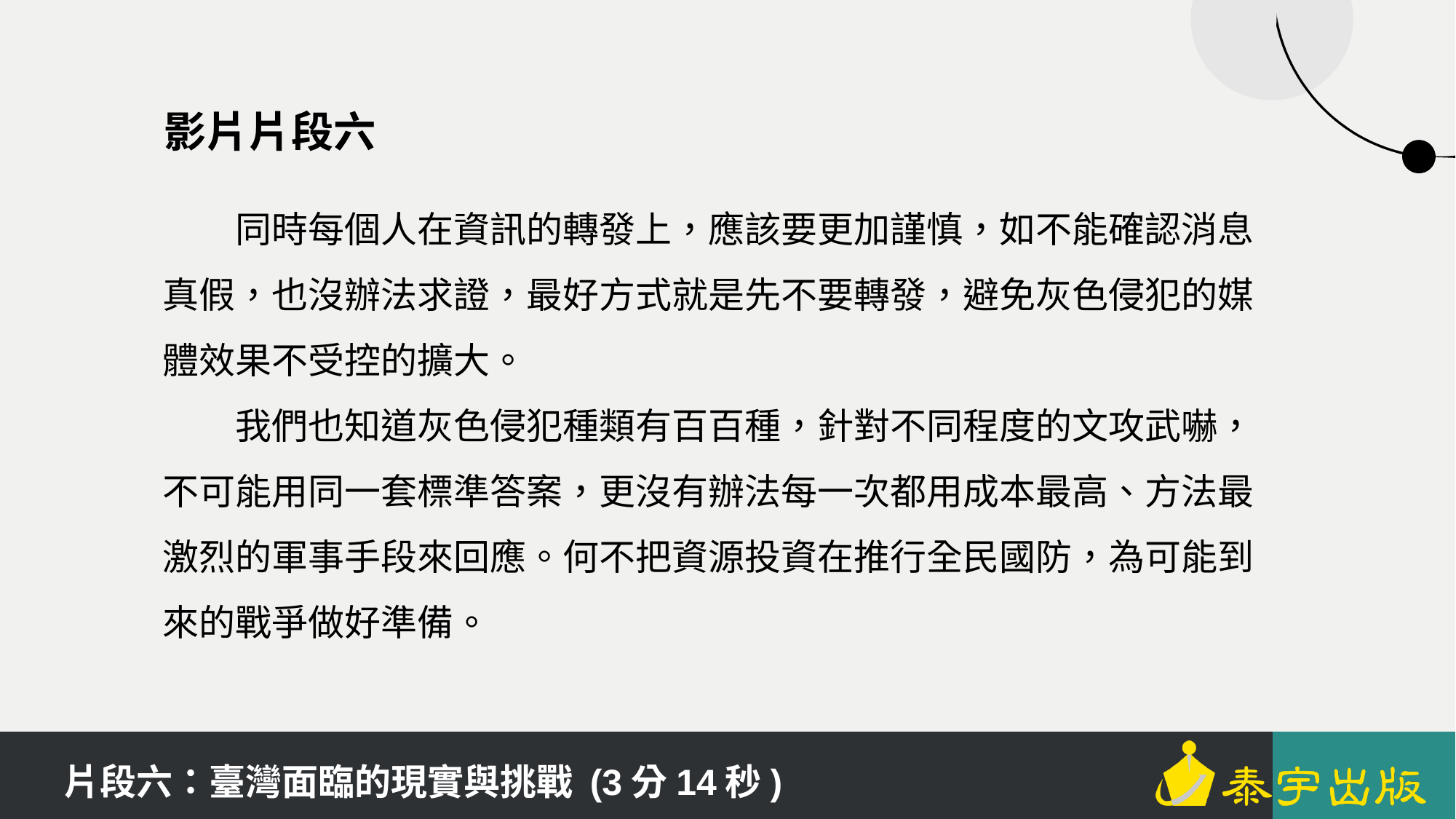

影片片段六
　　同時每個人在資訊的轉發上，應該要更加謹慎，如不能確認消息真假，也沒辦法求證，最好方式就是先不要轉發，避免灰色侵犯的媒體效果不受控的擴大。
　　我們也知道灰色侵犯種類有百百種，針對不同程度的文攻武嚇，不可能用同一套標準答案，更沒有辦法每一次都用成本最高、方法最激烈的軍事手段來回應。何不把資源投資在推行全民國防，為可能到來的戰爭做好準備。
片段六：臺灣面臨的現實與挑戰 (3分14秒)